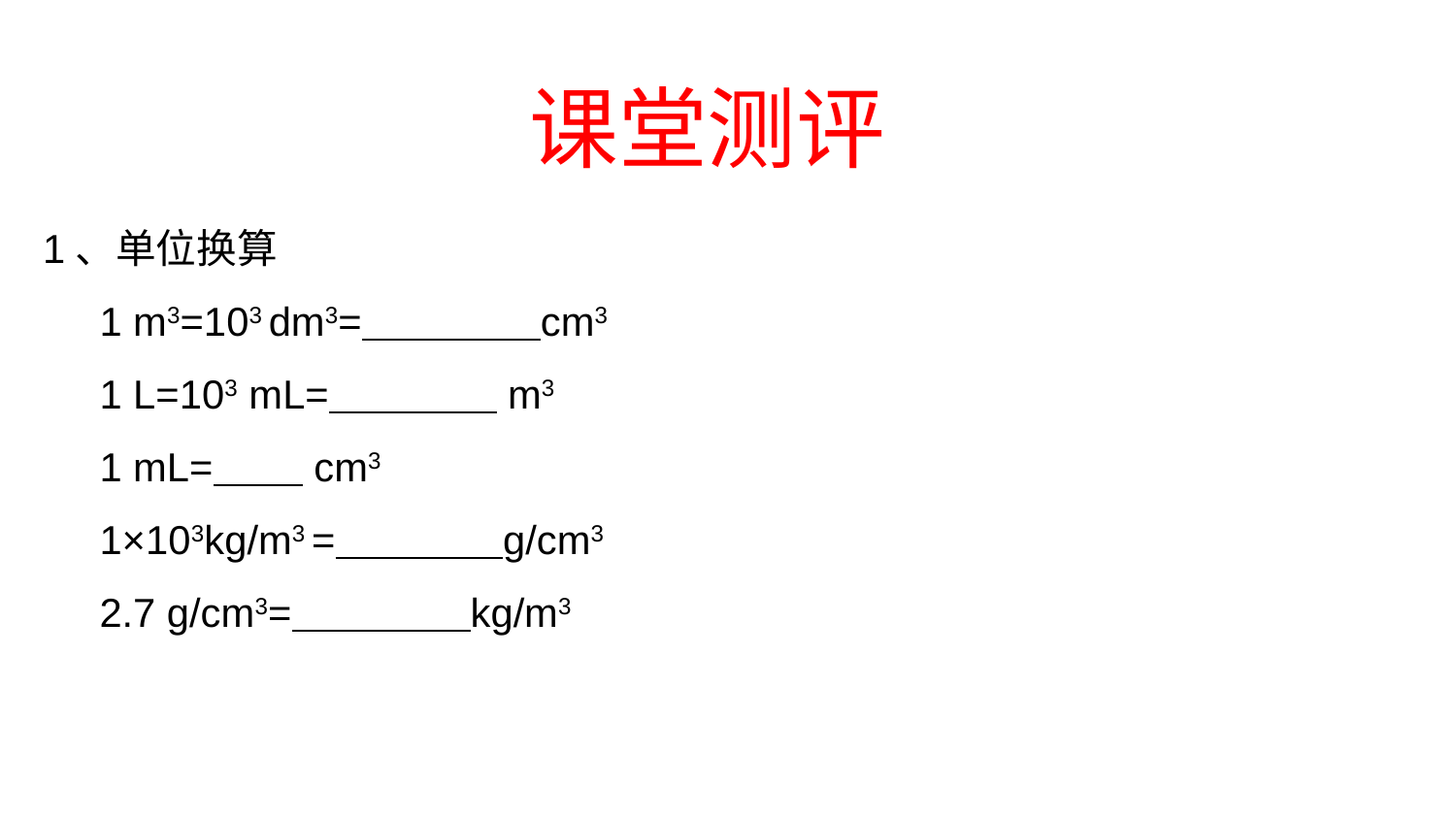

课堂测评
1、单位换算
1 m3=103 dm3=                cm3
1 L=103 mL=                m3
1 mL=         cm3
1×103kg/m3 =               g/cm3
2.7 g/cm3=                kg/m3